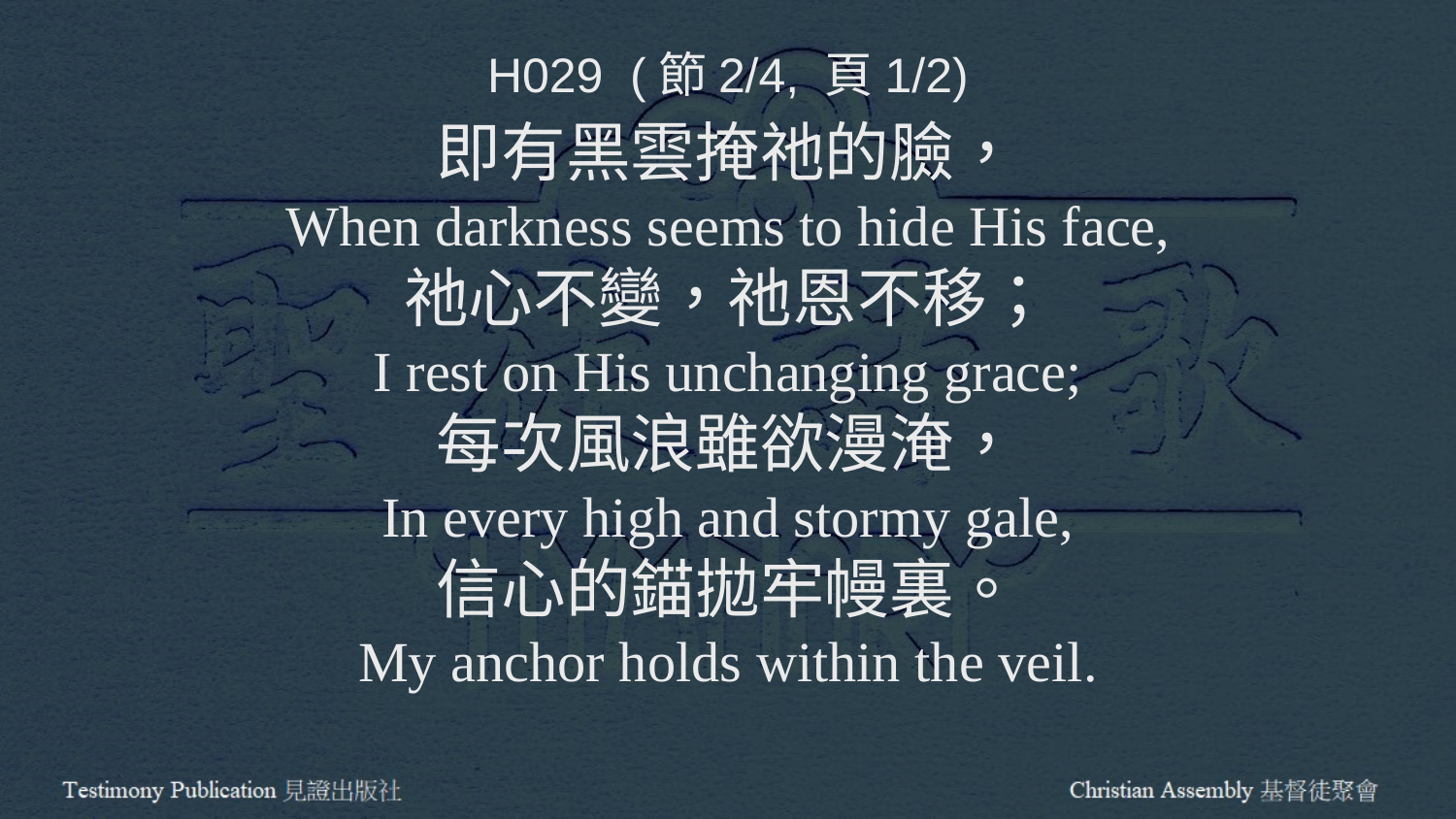

H029  (節2/4, 頁1/2)
即有黑雲掩祂的臉，
When darkness seems to hide His face,
祂心不變，祂恩不移；
I rest on His unchanging grace;
每次風浪雖欲漫淹，
In every high and stormy gale,
信心的錨拋牢幔裏。
My anchor holds within the veil.